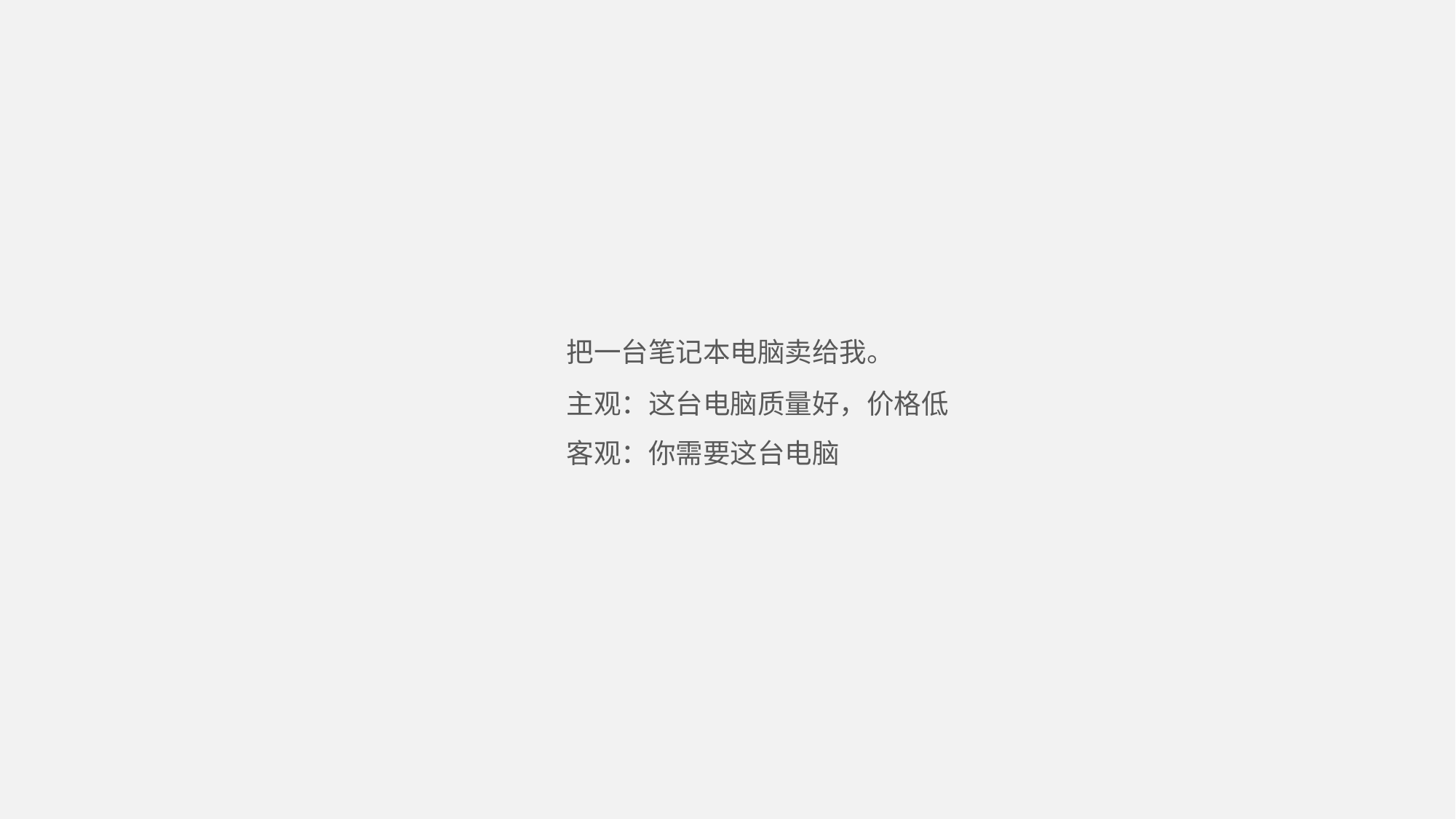

把一台笔记本电脑卖给我。
主观：这台电脑质量好，价格低
客观：你需要这台电脑